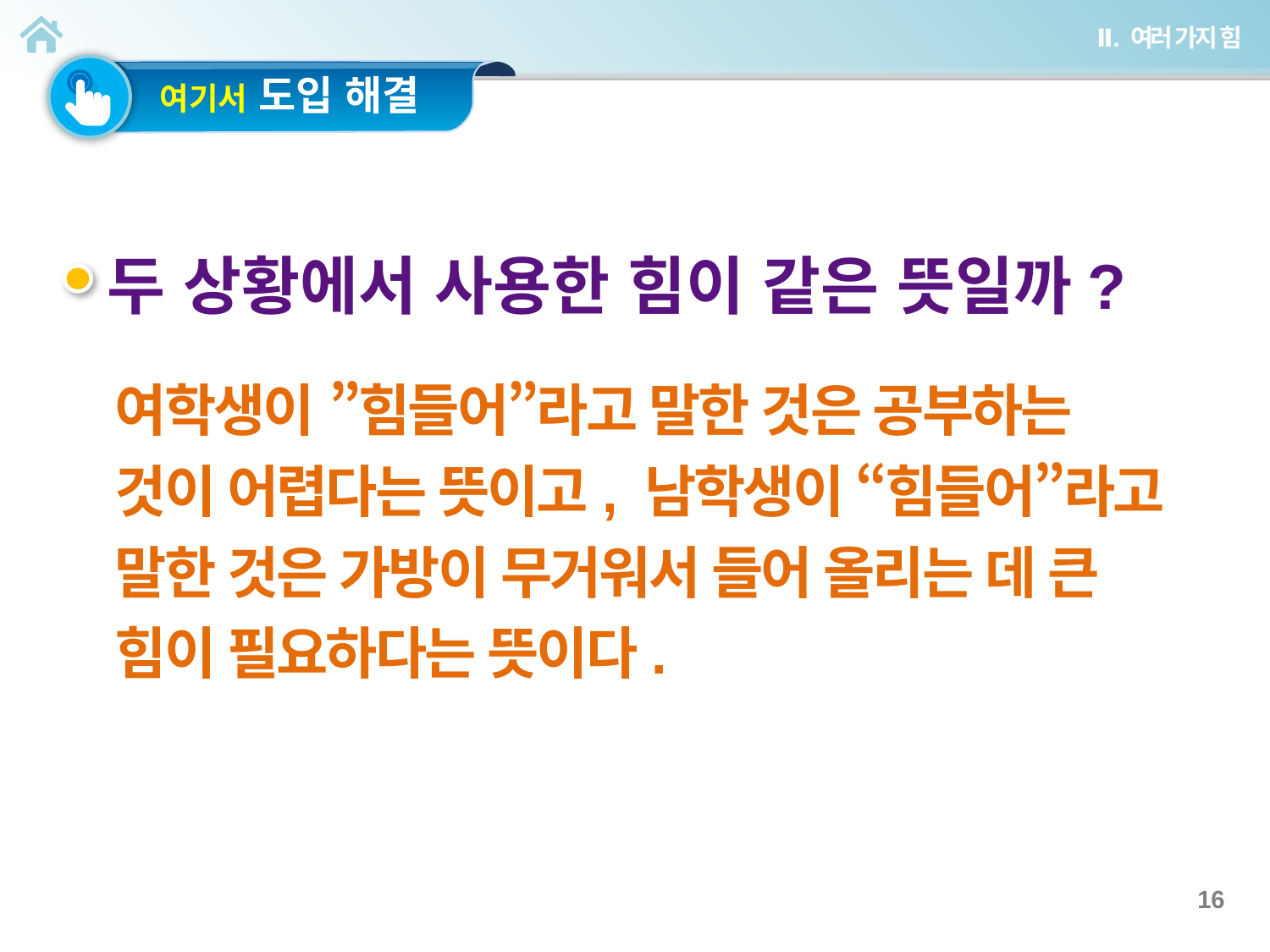

두 상황에서 사용한 힘이 같은 뜻일까?

여학생이 ”힘들어”라고 말한 것은 공부하는 것이 어렵다는 뜻이고, 남학생이 “힘들어”라고 말한 것은 가방이 무거워서 들어 올리는 데 큰 힘이 필요하다는 뜻이다.
16